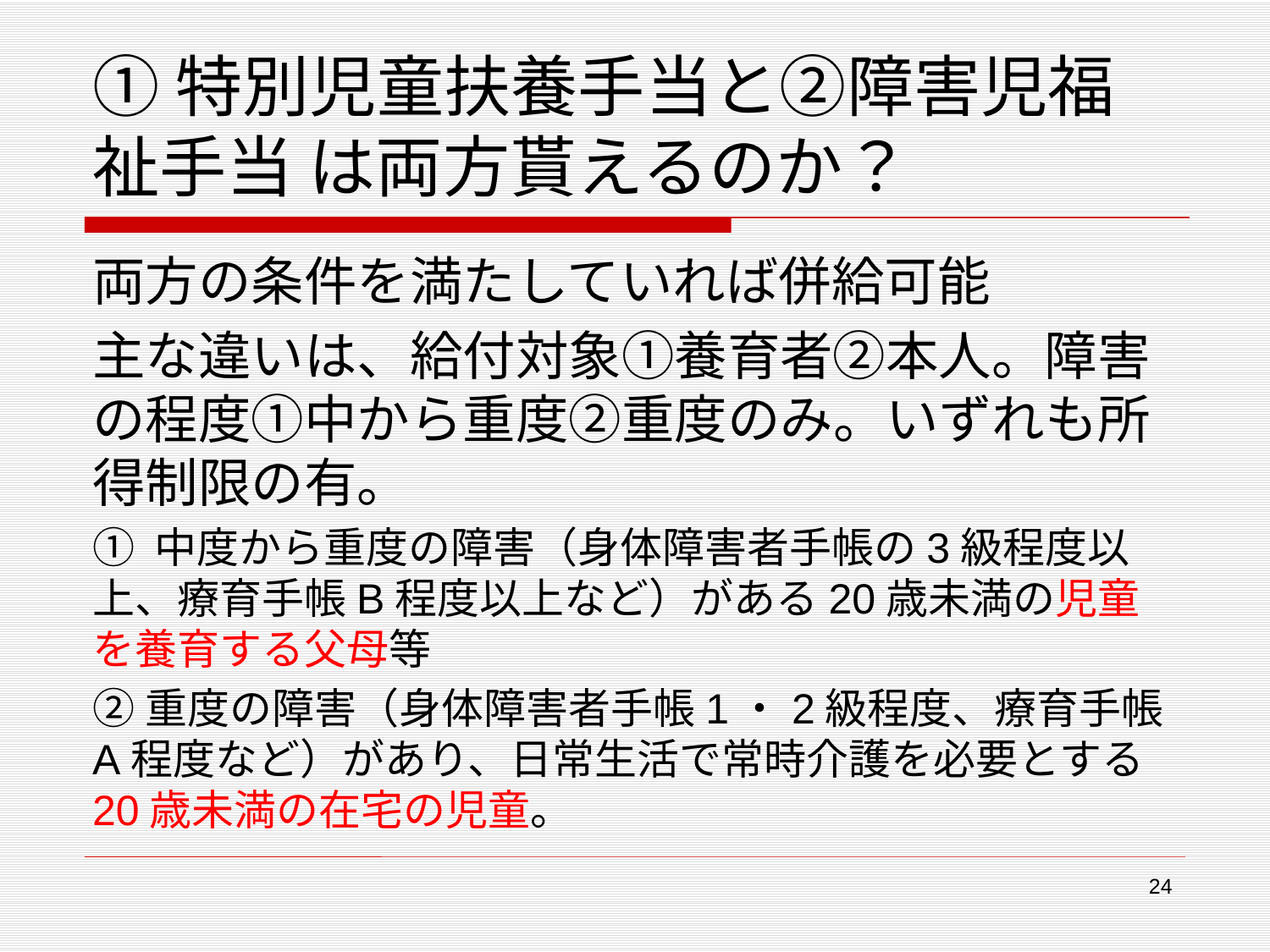

# ①特別児童扶養手当と②障害児福祉手当 は両方貰えるのか？
両方の条件を満たしていれば併給可能
主な違いは、給付対象①養育者②本人。障害の程度①中から重度②重度のみ。いずれも所得制限の有。
① 中度から重度の障害（身体障害者手帳の3級程度以上、療育手帳B程度以上など）がある20歳未満の児童を養育する父母等
②重度の障害（身体障害者手帳1・2級程度、療育手帳A程度など）があり、日常生活で常時介護を必要とする20歳未満の在宅の児童。
24